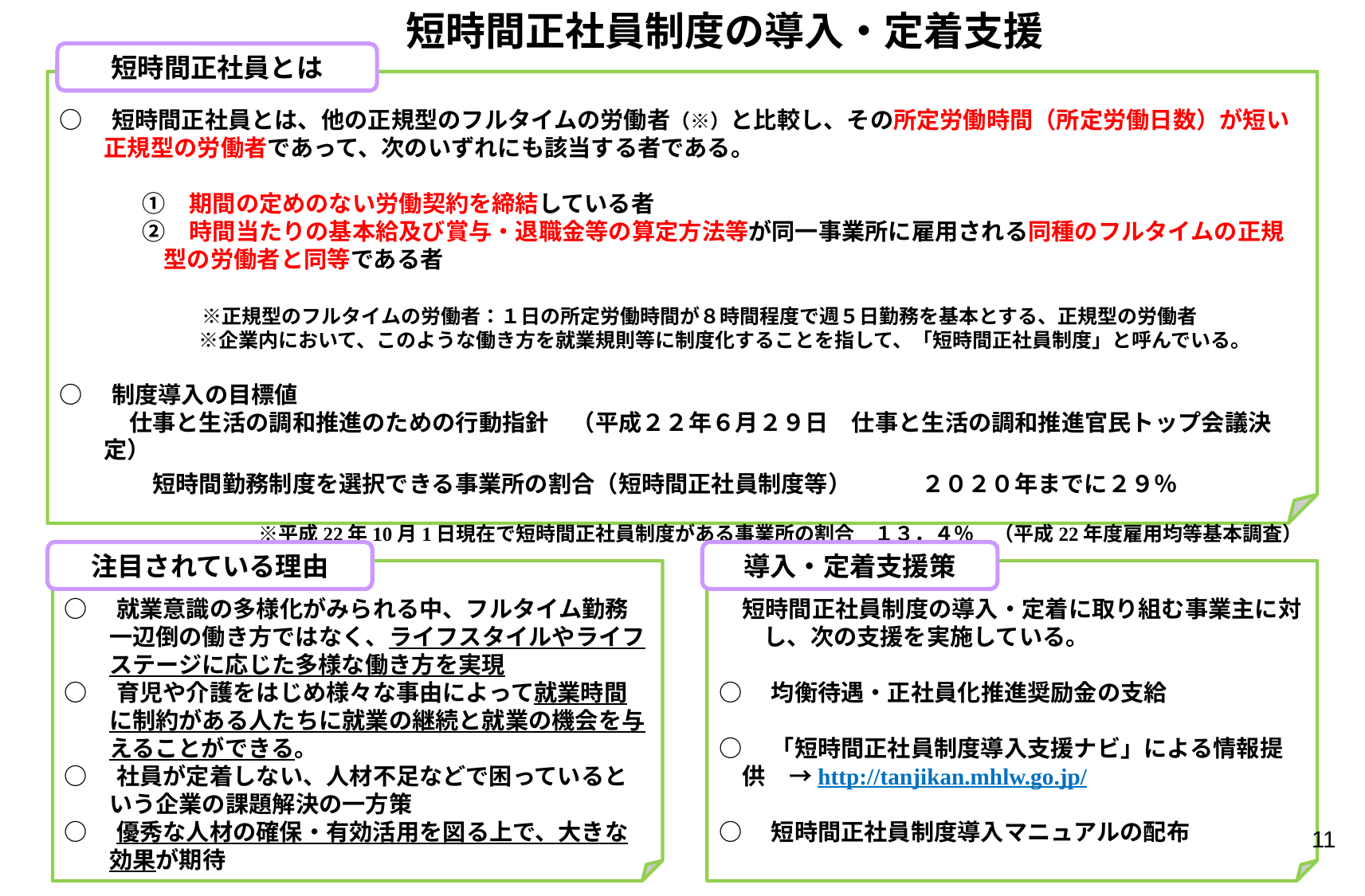

短時間正社員制度の導入・定着支援
短時間正社員とは

○　短時間正社員とは、他の正規型のフルタイムの労働者（※）と比較し、その所定労働時間（所定労働日数）が短い正規型の労働者であって、次のいずれにも該当する者である。

　①　期間の定めのない労働契約を締結している者
　②　時間当たりの基本給及び賞与・退職金等の算定方法等が同一事業所に雇用される同種のフルタイムの正規型の労働者と同等である者

　※正規型のフルタイムの労働者：１日の所定労働時間が８時間程度で週５日勤務を基本とする、正規型の労働者
　※企業内において、このような働き方を就業規則等に制度化することを指して、「短時間正社員制度」と呼んでいる。

○　制度導入の目標値
　　　仕事と生活の調和推進のための行動指針　（平成２２年６月２９日　仕事と生活の調和推進官民トップ会議決定）

　　　　短時間勤務制度を選択できる事業所の割合（短時間正社員制度等）　　　２０２０年までに２９％

　　　　　　　　　　※平成22年10月1日現在で短時間正社員制度がある事業所の割合　１３．４％　（平成22年度雇用均等基本調査）

注目されている理由
導入・定着支援策

○　就業意識の多様化がみられる中、フルタイム勤務一辺倒の働き方ではなく、ライフスタイルやライフステージに応じた多様な働き方を実現
○　育児や介護をはじめ様々な事由によって就業時間に制約がある人たちに就業の継続と就業の機会を与えることができる。
○　社員が定着しない、人材不足などで困っているという企業の課題解決の一方策
○　優秀な人材の確保・有効活用を図る上で、大きな効果が期待

　短時間正社員制度の導入・定着に取り組む事業主に対し、次の支援を実施している。

○　均衡待遇・正社員化推進奨励金の支給

○　「短時間正社員制度導入支援ナビ」による情報提供　→http://tanjikan.mhlw.go.jp/

○　短時間正社員制度導入マニュアルの配布
11